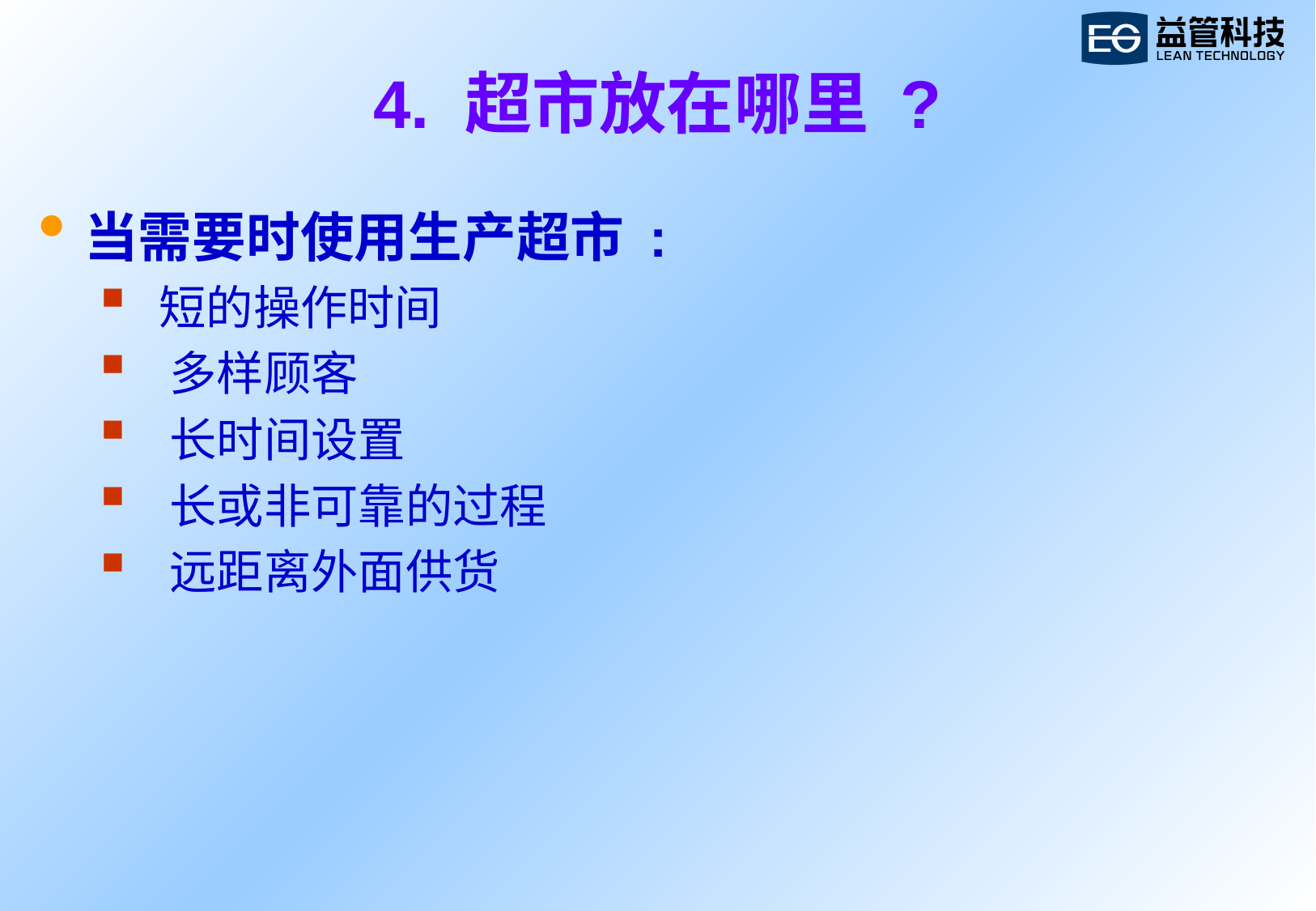

# 4. 超市放在哪里 ?

当需要时使用生产超市 :
 短的操作时间
  多样顾客
  长时间设置
  长或非可靠的过程
  远距离外面供货